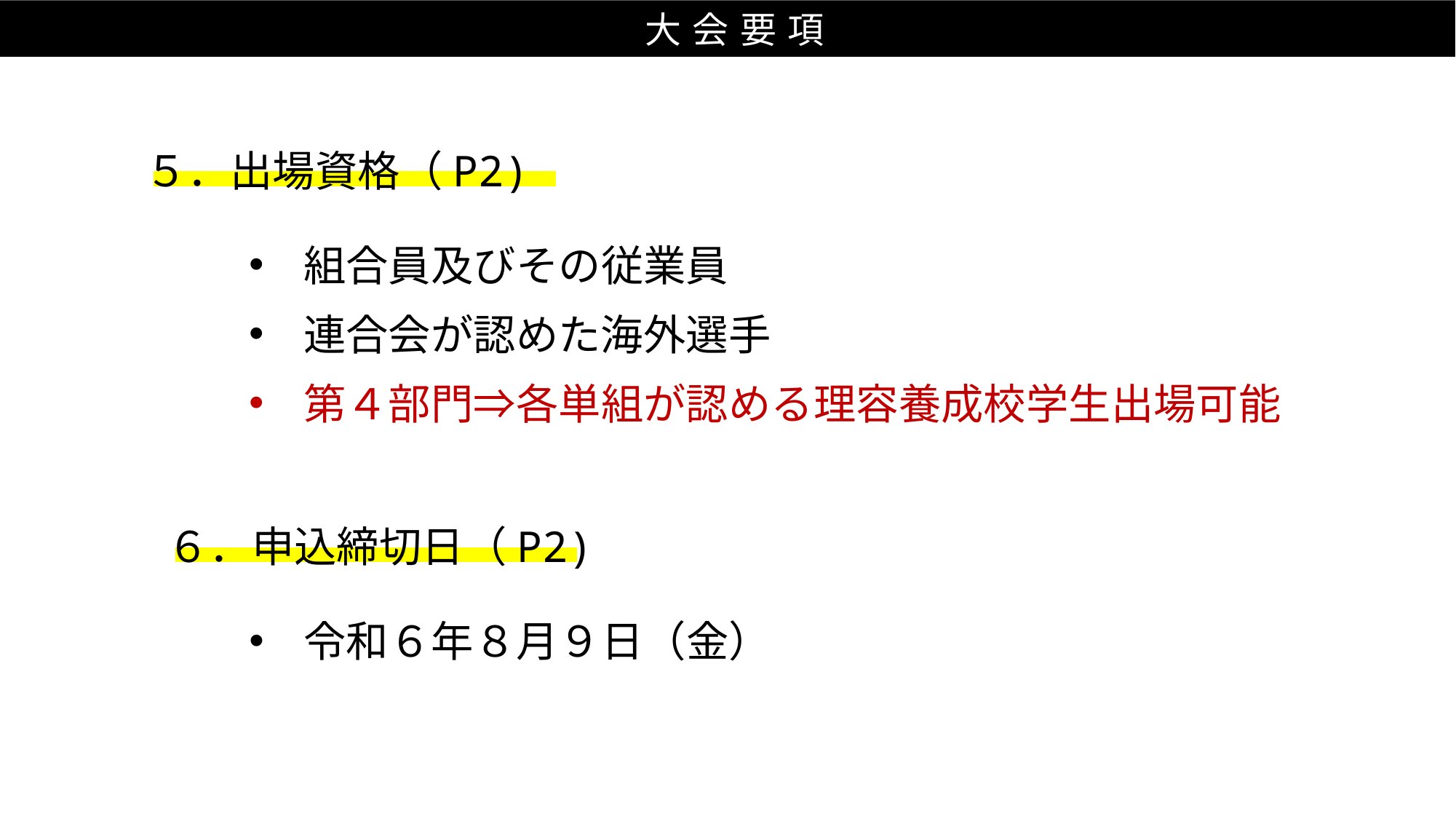

大会要項
５．出場資格（P2)
組合員及びその従業員
連合会が認めた海外選手
第４部門⇒各単組が認める理容養成校学生出場可能
６．申込締切日（P2)
令和６年８月９日（金）